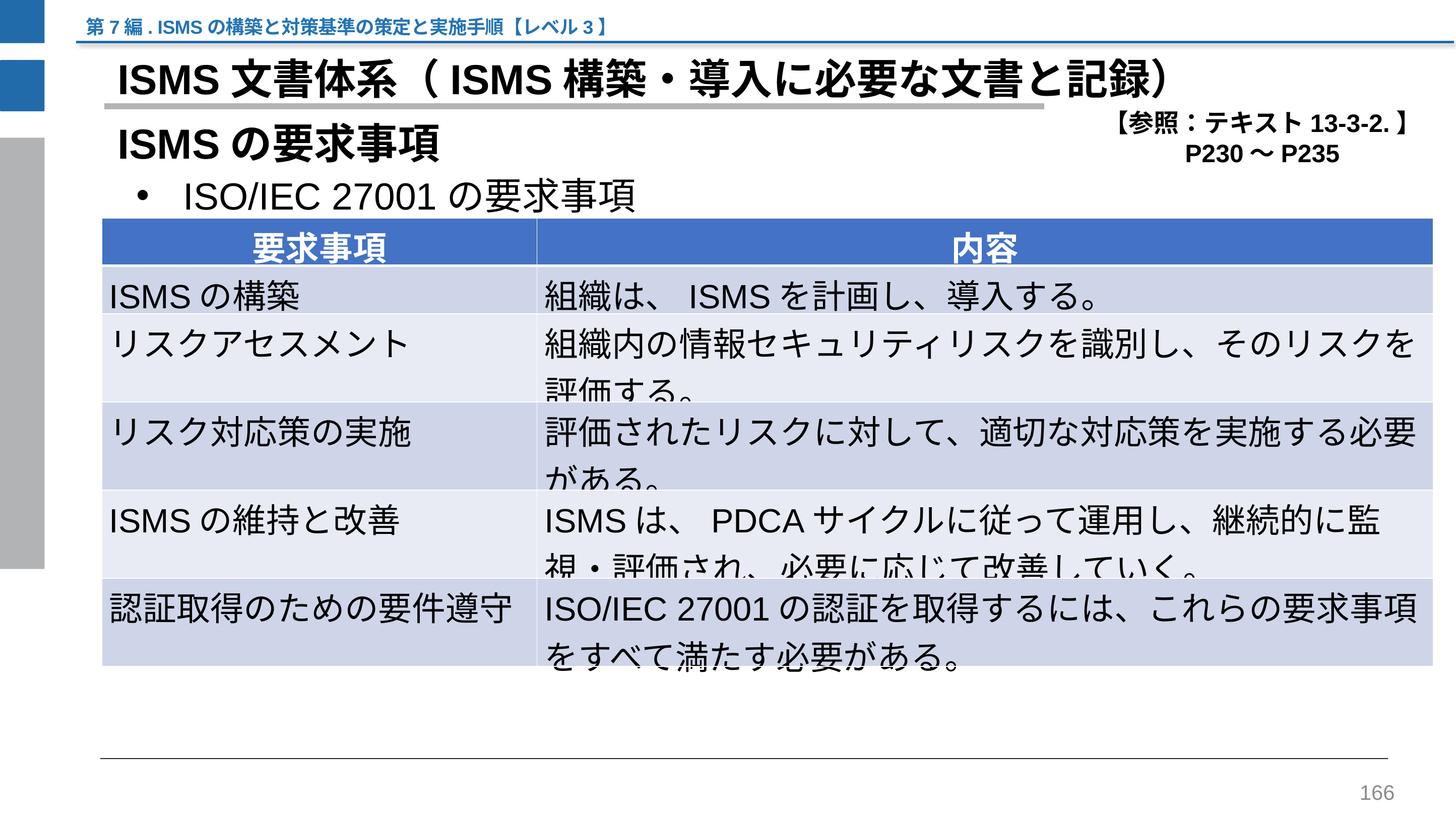

第7編. ISMSの構築と対策基準の策定と実施手順【レベル3】
ISMS文書体系（ISMS構築・導入に必要な文書と記録）
【参照：テキスト13-3-2.】
P230～P235
ISMSの要求事項
ISO/IEC 27001の要求事項

| 要求事項 | 内容 |
| --- | --- |
| ISMSの構築 | 組織は、ISMSを計画し、導入する。 |
| リスクアセスメント | 組織内の情報セキュリティリスクを識別し、そのリスクを評価する。 |
| リスク対応策の実施 | 評価されたリスクに対して、適切な対応策を実施する必要がある。 |
| ISMSの維持と改善 | ISMSは、PDCAサイクルに従って運用し、継続的に監視・評価され、必要に応じて改善していく。 |
| 認証取得のための要件遵守 | ISO/IEC 27001の認証を取得するには、これらの要求事項をすべて満たす必要がある。 |
166